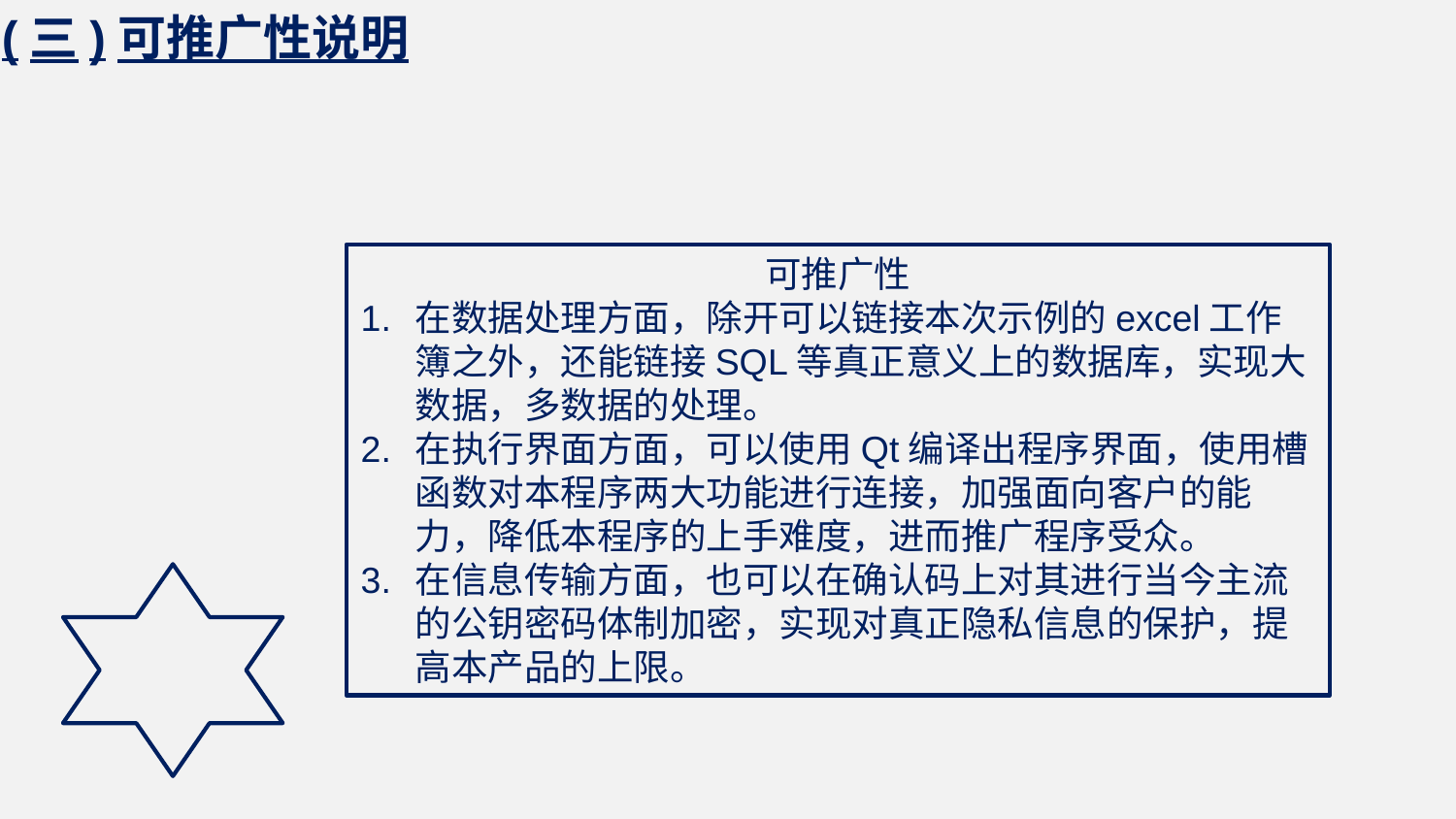

(三)可推广性说明
可推广性
在数据处理方面，除开可以链接本次示例的excel工作簿之外，还能链接SQL等真正意义上的数据库，实现大数据，多数据的处理。
在执行界面方面，可以使用Qt编译出程序界面，使用槽函数对本程序两大功能进行连接，加强面向客户的能力，降低本程序的上手难度，进而推广程序受众。
在信息传输方面，也可以在确认码上对其进行当今主流的公钥密码体制加密，实现对真正隐私信息的保护，提高本产品的上限。